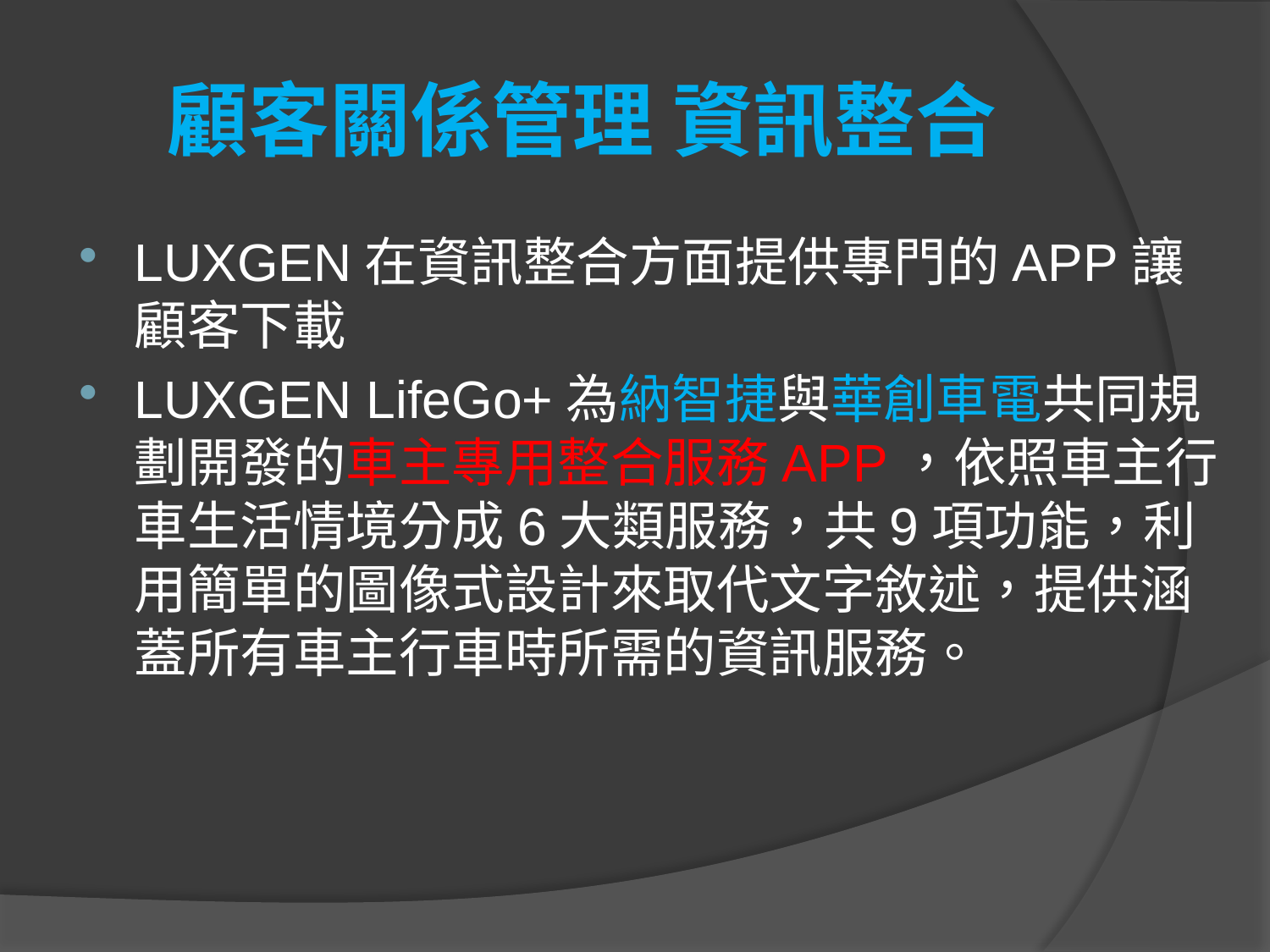

# 顧客關係管理 資訊整合
LUXGEN在資訊整合方面提供專門的APP讓顧客下載
LUXGEN LifeGo+為納智捷與華創車電共同規劃開發的車主專用整合服務APP，依照車主行車生活情境分成6大類服務，共9項功能，利用簡單的圖像式設計來取代文字敘述，提供涵蓋所有車主行車時所需的資訊服務。